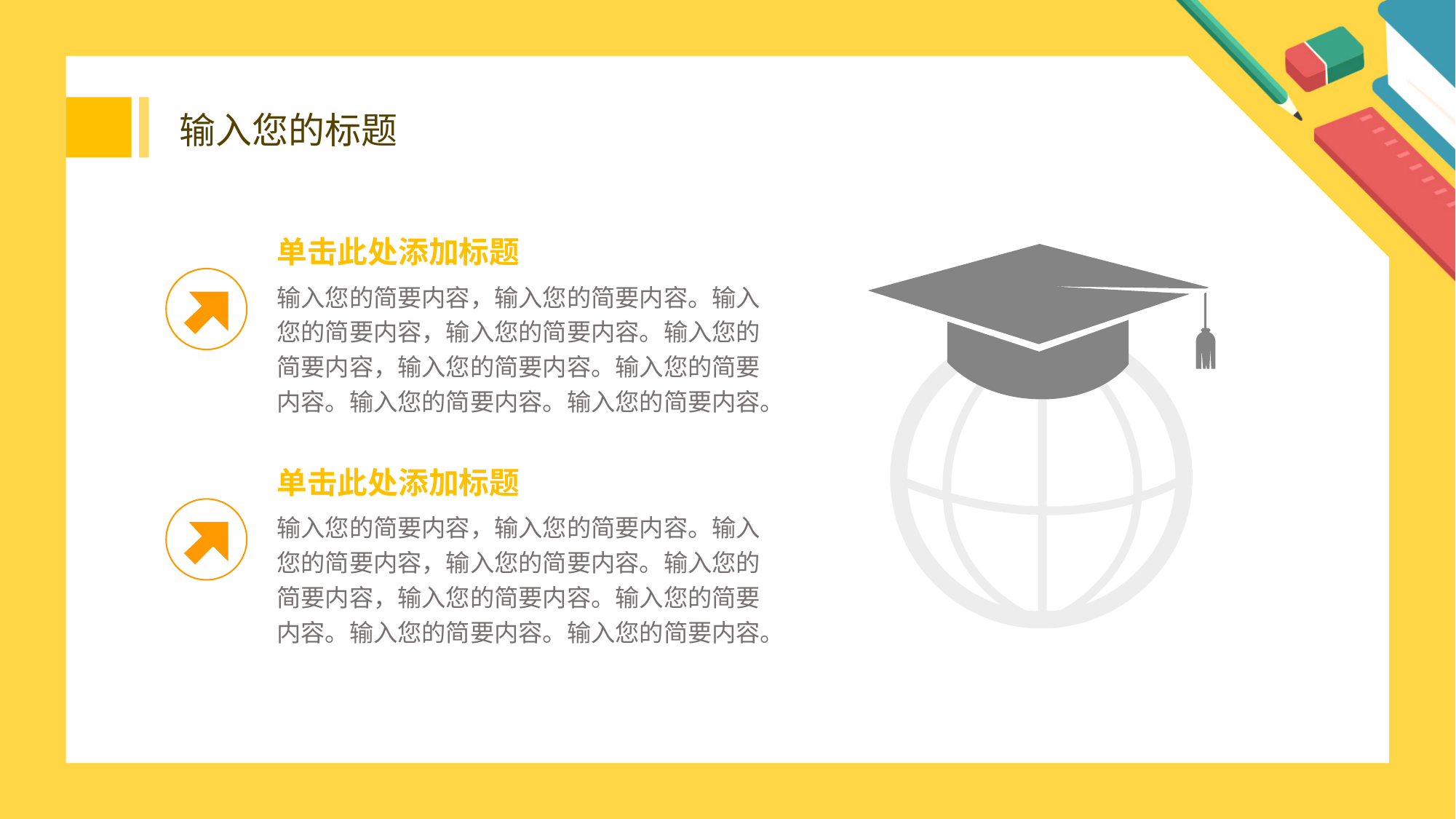

输入您的标题

单击此处添加标题

输入您的简要内容，输入您的简要内容。输入您的简要内容，输入您的简要内容。输入您的简要内容，输入您的简要内容。输入您的简要内容。输入您的简要内容。输入您的简要内容。

65%

单击此处添加标题

输入您的简要内容，输入您的简要内容。输入您的简要内容，输入您的简要内容。输入您的简要内容，输入您的简要内容。输入您的简要内容。输入您的简要内容。输入您的简要内容。